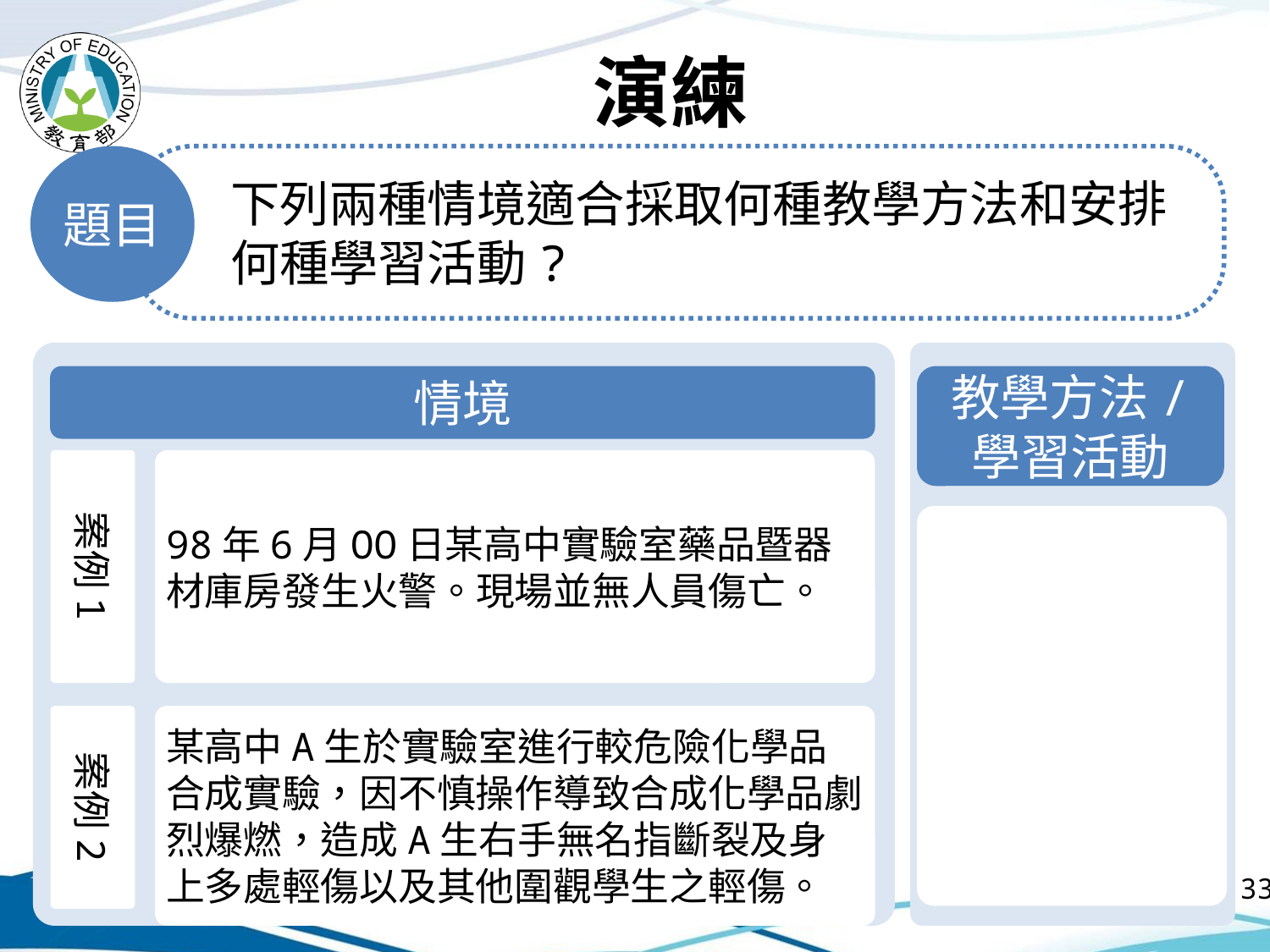

# 演練
題目
下列兩種情境適合採取何種教學方法和安排何種學習活動?

情境
教學方法/
學習活動
案例1
98年6月OO日某高中實驗室藥品暨器材庫房發生火警。現場並無人員傷亡。

案例2
某高中A生於實驗室進行較危險化學品合成實驗，因不慎操作導致合成化學品劇烈爆燃，造成A生右手無名指斷裂及身上多處輕傷以及其他圍觀學生之輕傷。
33